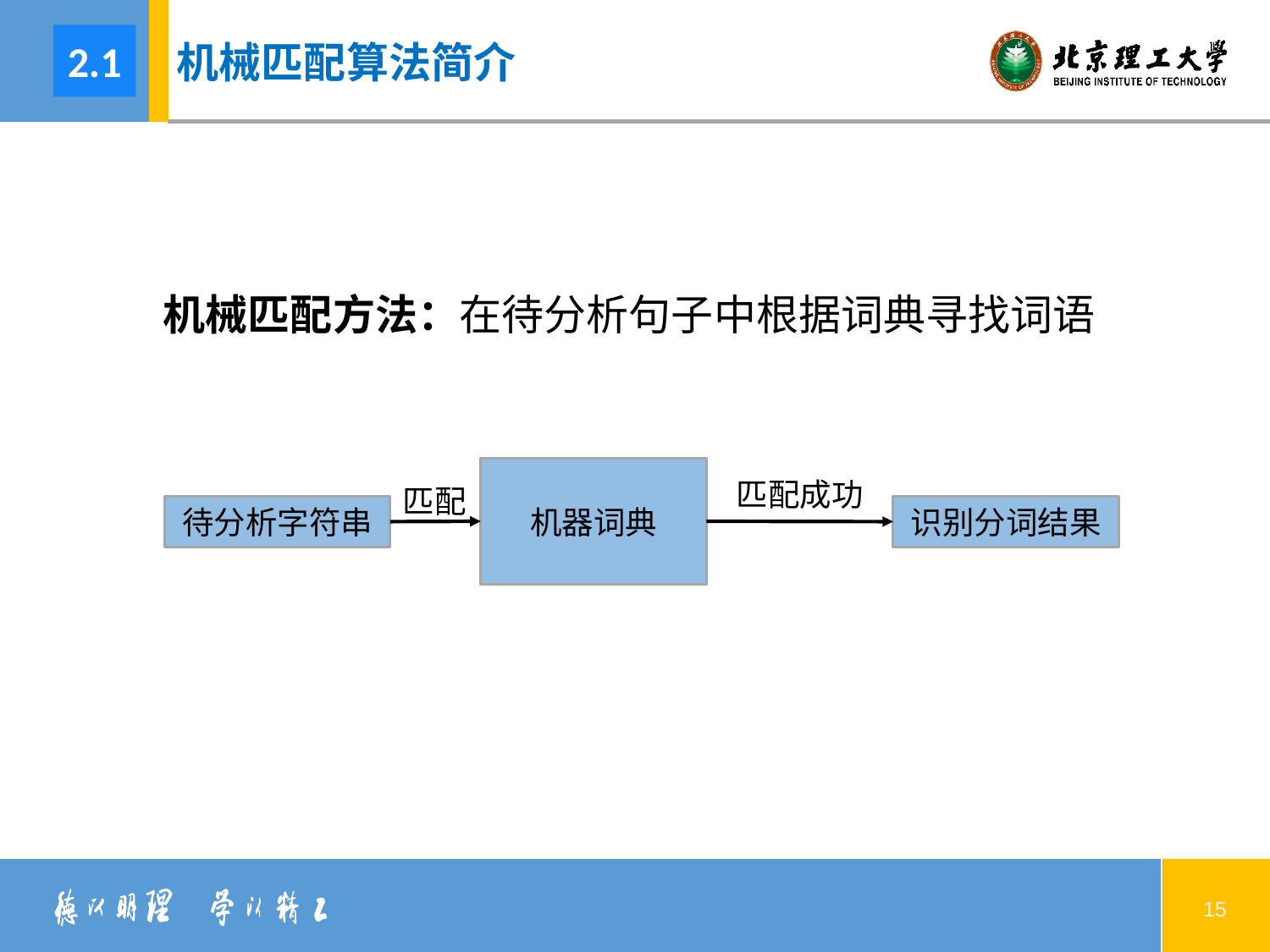

2.1
机械匹配算法简介
机械匹配方法：在待分析句子中根据词典寻找词语

机器词典

匹配成功
匹配
待分析字符串
识别分词结果